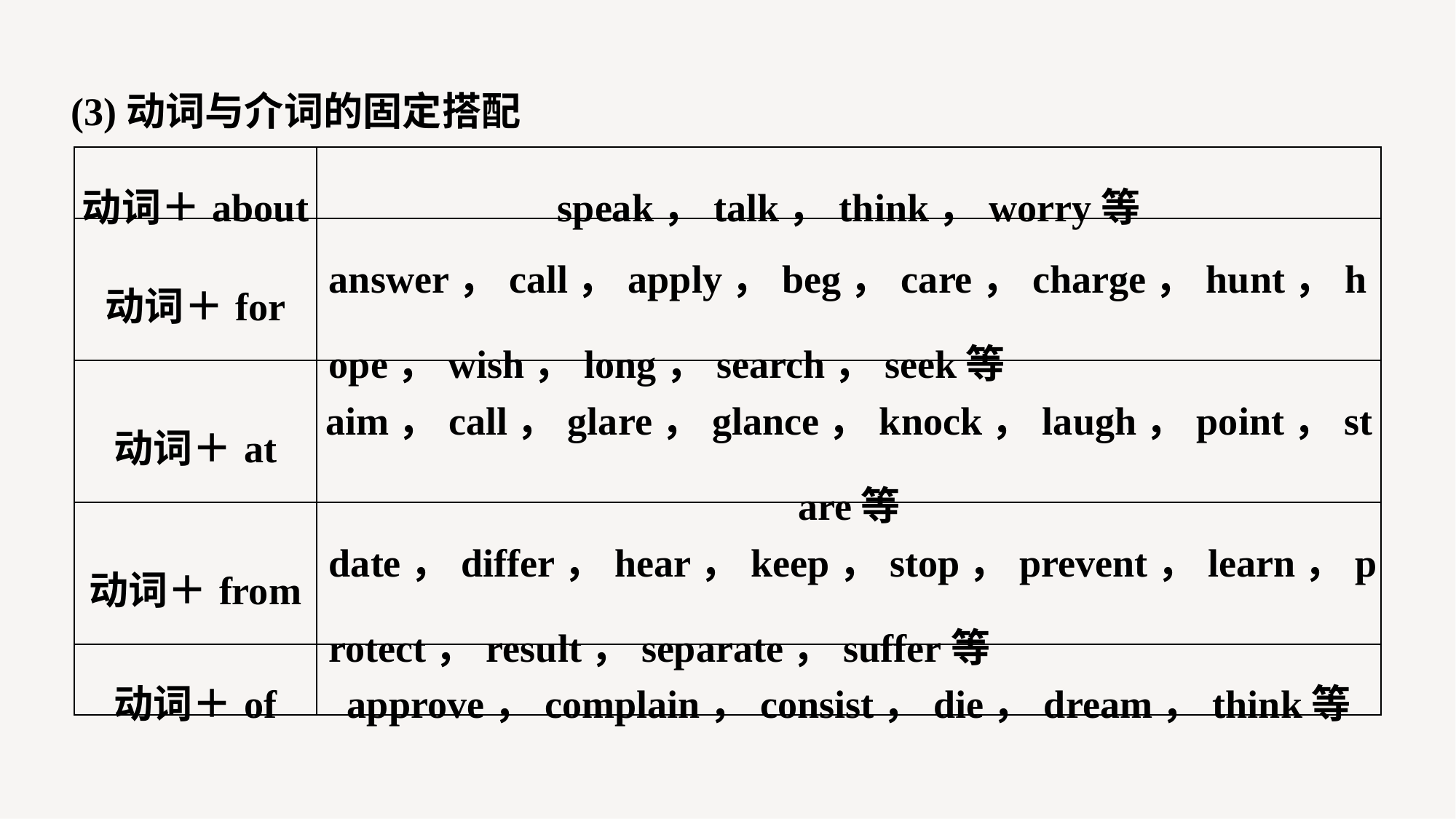

(3)动词与介词的固定搭配
| 动词＋about | speak，talk，think，worry等 |
| --- | --- |
| 动词＋for | answer，call，apply，beg，care，charge，hunt，hope，wish，long，search，seek等 |
| 动词＋at | aim，call，glare，glance，knock，laugh，point，stare等 |
| 动词＋from | date，differ，hear，keep，stop，prevent，learn，protect，result，separate，suffer等 |
| 动词＋of | approve，complain，consist，die，dream，think等 |